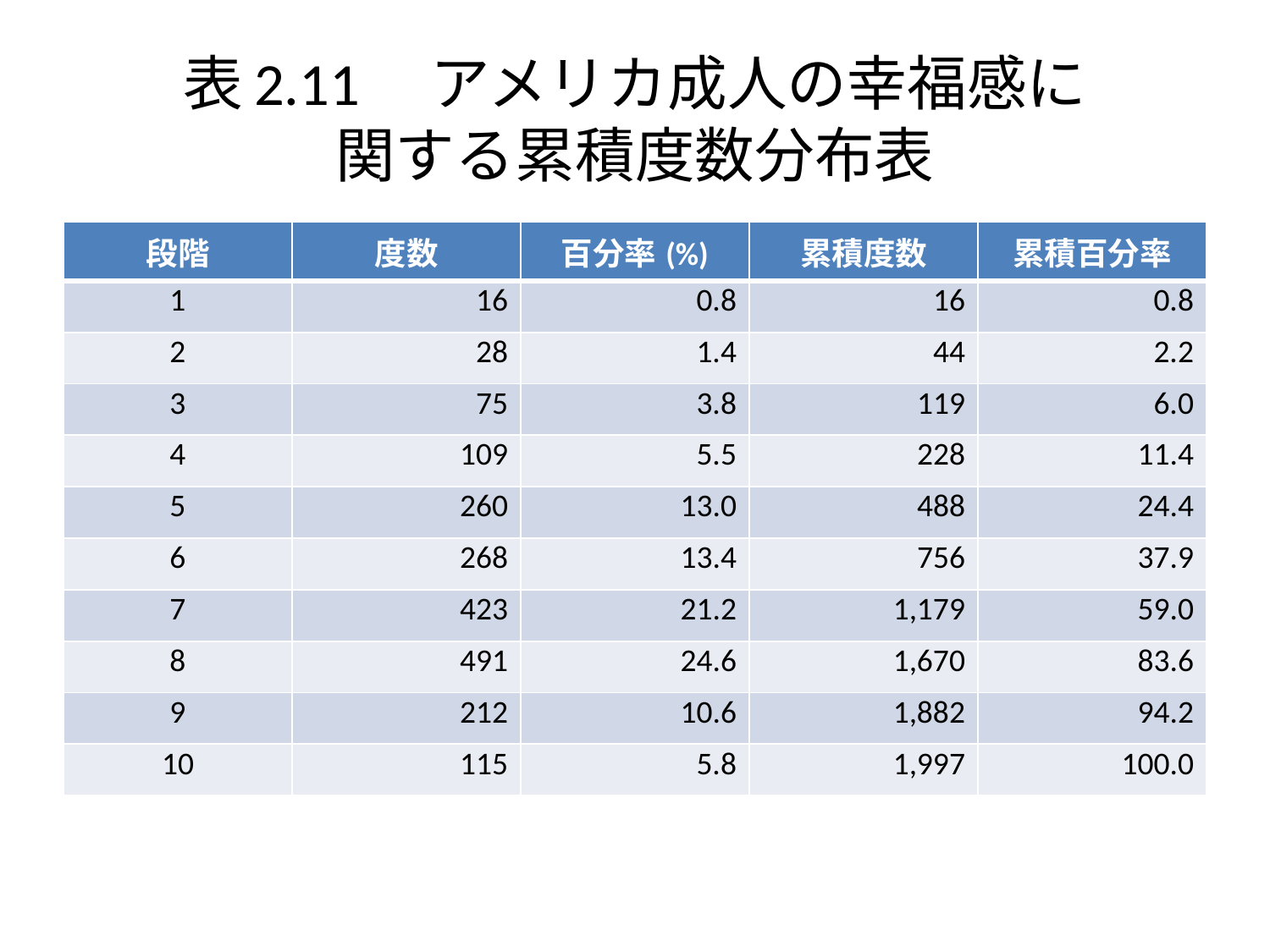

# 表2.11　アメリカ成人の幸福感に 関する累積度数分布表
| 段階 | 度数 | 百分率(%) | 累積度数 | 累積百分率 |
| --- | --- | --- | --- | --- |
| 1 | 16 | 0.8 | 16 | 0.8 |
| 2 | 28 | 1.4 | 44 | 2.2 |
| 3 | 75 | 3.8 | 119 | 6.0 |
| 4 | 109 | 5.5 | 228 | 11.4 |
| 5 | 260 | 13.0 | 488 | 24.4 |
| 6 | 268 | 13.4 | 756 | 37.9 |
| 7 | 423 | 21.2 | 1,179 | 59.0 |
| 8 | 491 | 24.6 | 1,670 | 83.6 |
| 9 | 212 | 10.6 | 1,882 | 94.2 |
| 10 | 115 | 5.8 | 1,997 | 100.0 |